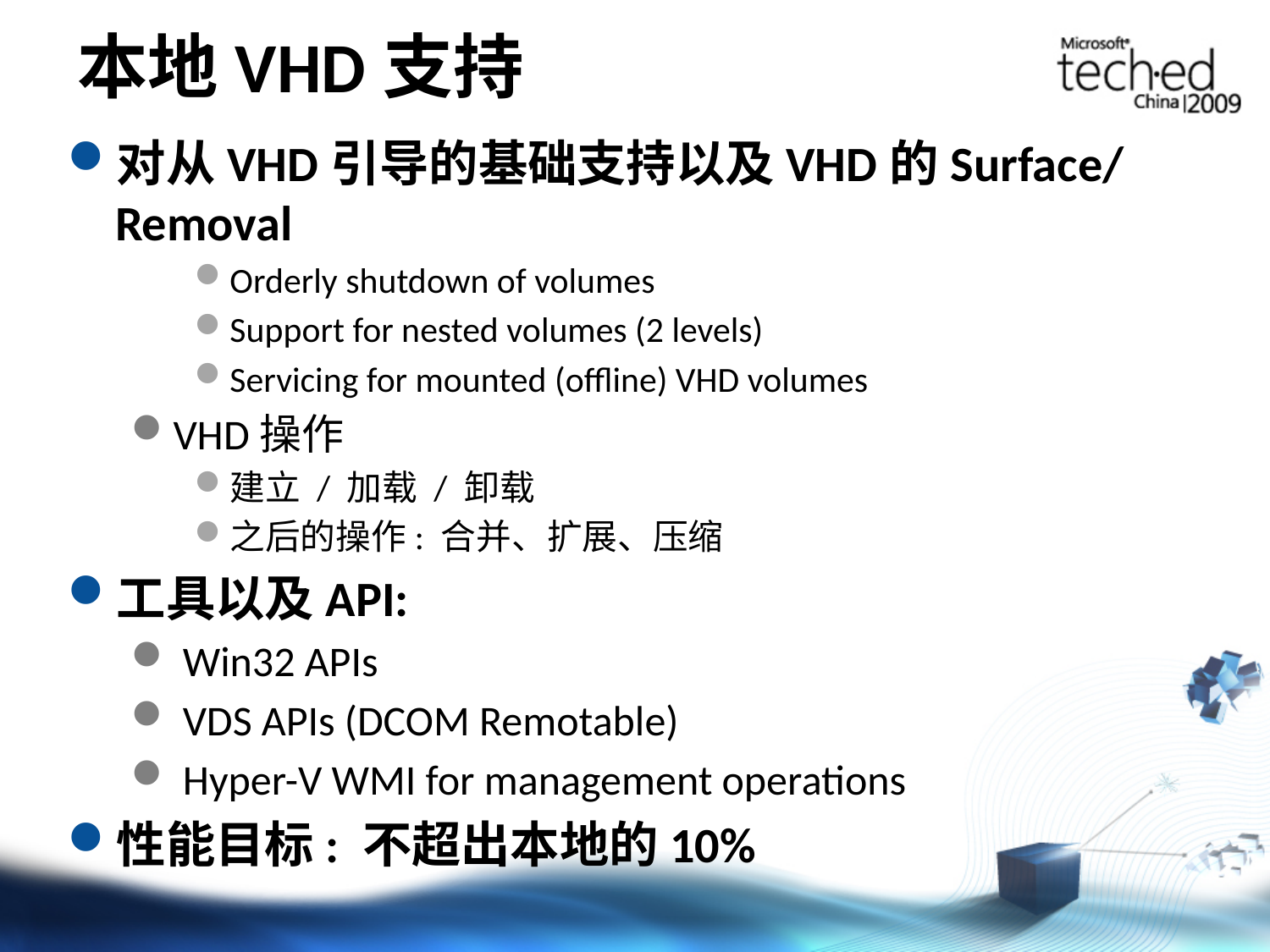

# 本地VHD支持
对从VHD引导的基础支持以及VHD的Surface/Removal
Orderly shutdown of volumes
Support for nested volumes (2 levels)
Servicing for mounted (offline) VHD volumes
VHD操作
建立 / 加载 / 卸载
之后的操作: 合并、扩展、压缩
工具以及API:
 Win32 APIs
 VDS APIs (DCOM Remotable)
 Hyper-V WMI for management operations
性能目标: 不超出本地的10%